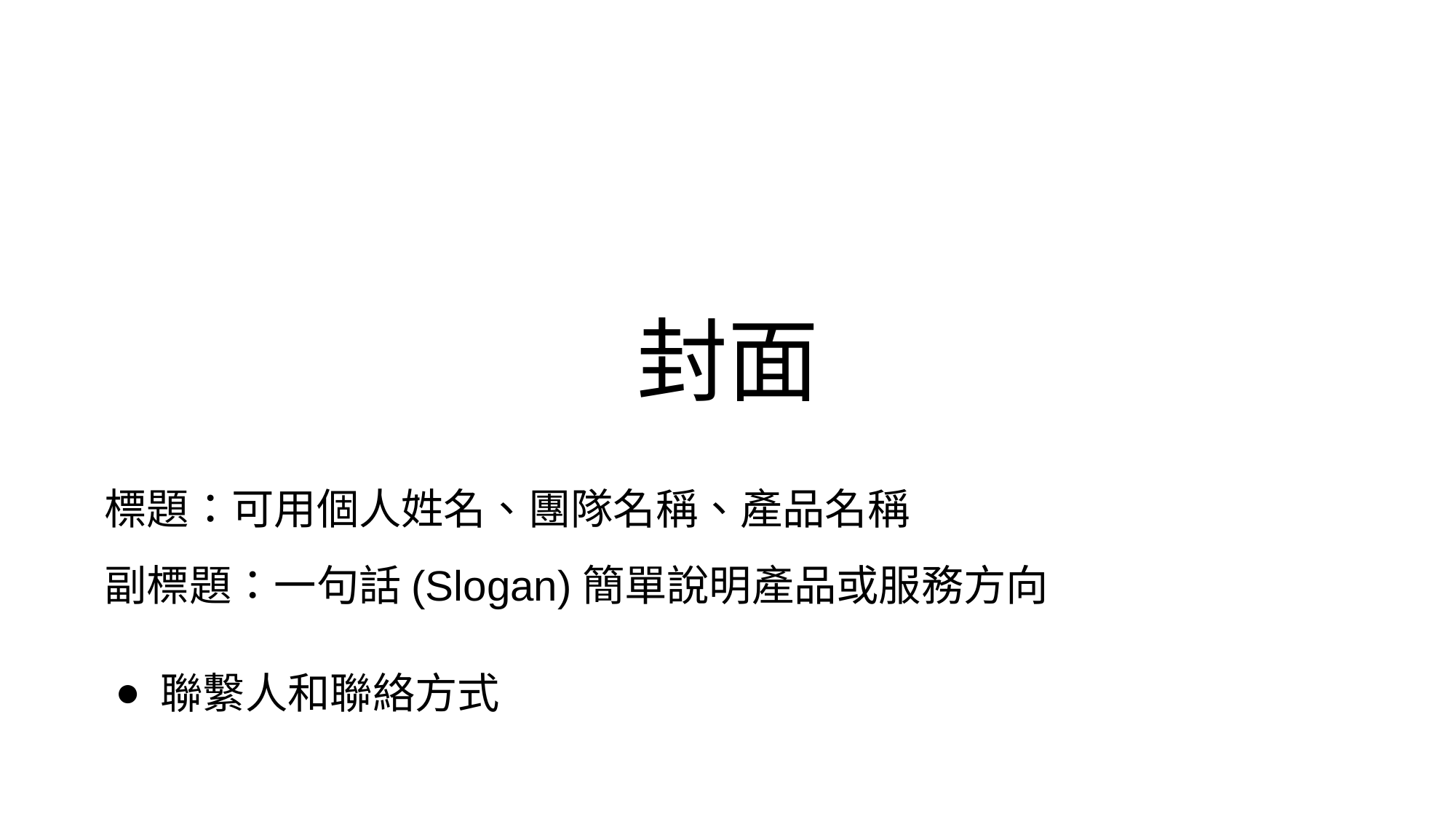

# 封面
標題：可用個人姓名、團隊名稱、產品名稱
副標題：一句話(Slogan)簡單說明產品或服務方向
聯繫人和聯絡方式